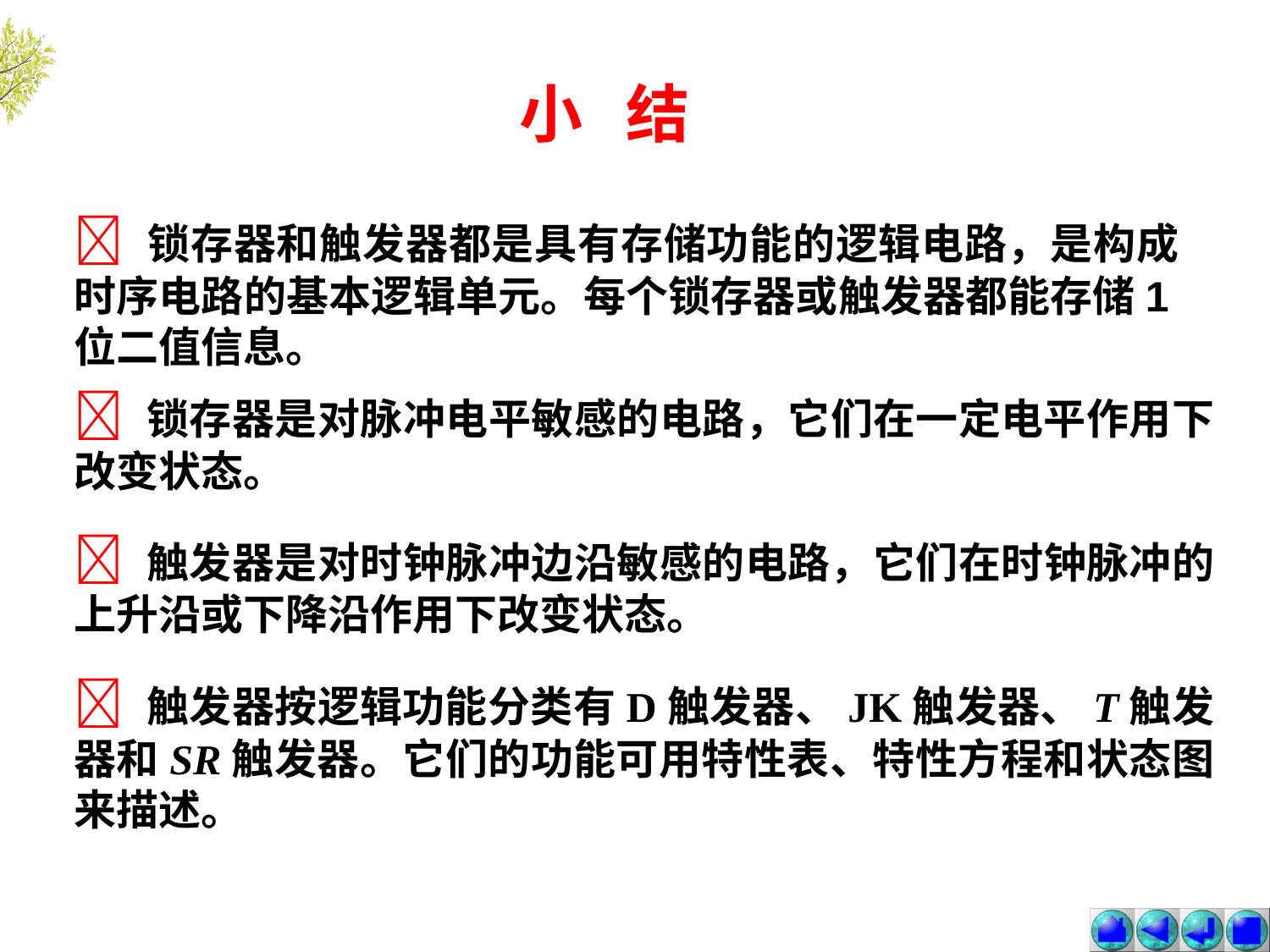

小   结

• 锁存器和触发器都是具有存储功能的逻辑电路，是构成时序电路的基本逻辑单元。每个锁存器或触发器都能存储1位二值信息。
• 锁存器是对脉冲电平敏感的电路，它们在一定电平作用下改变状态。
• 触发器是对时钟脉冲边沿敏感的电路，它们在时钟脉冲的上升沿或下降沿作用下改变状态。
• 触发器按逻辑功能分类有D触发器、JK触发器、T触发器和SR触发器。它们的功能可用特性表、特性方程和状态图来描述。